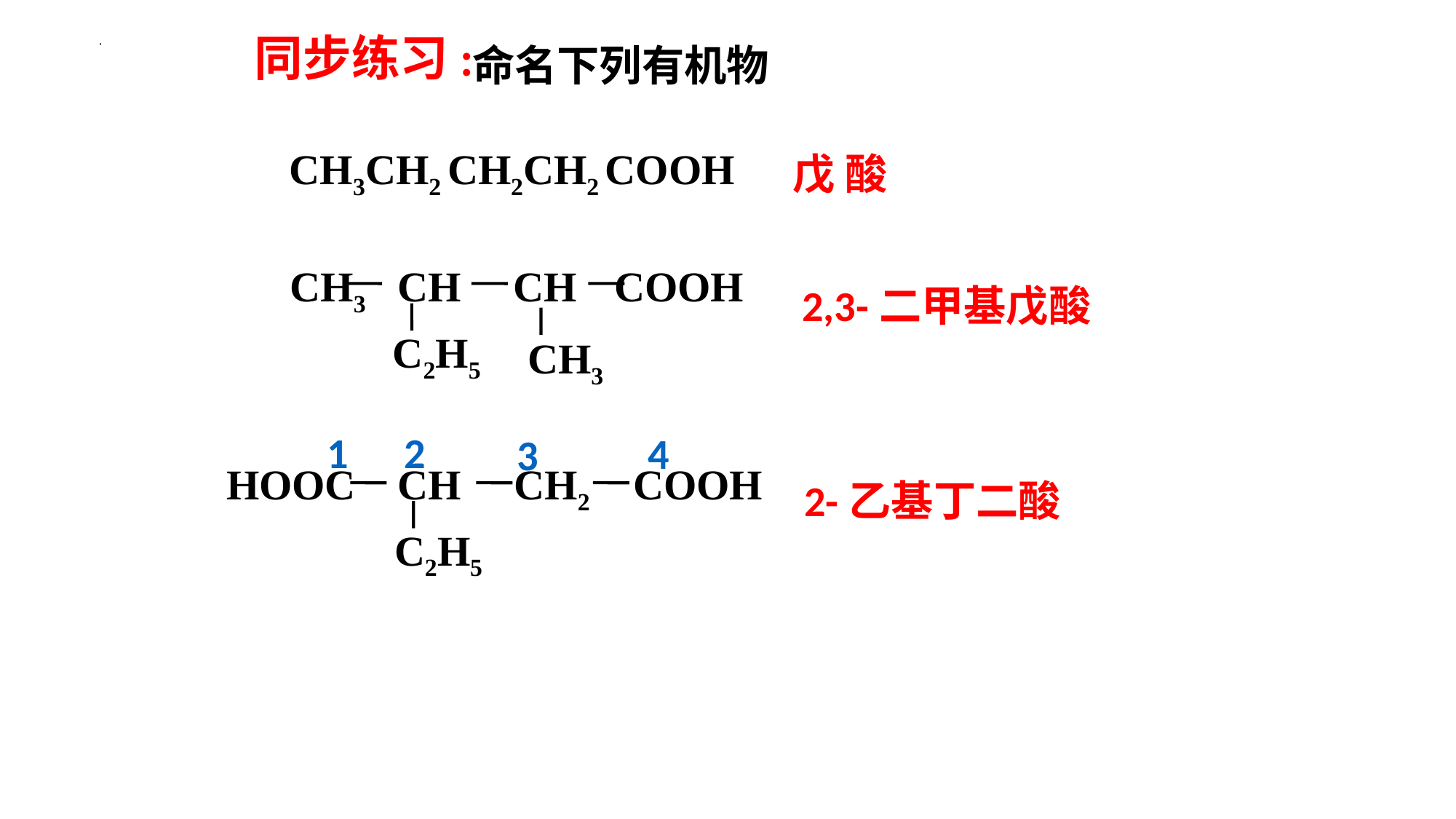

同步练习:
命名下列有机物
CH3CH2 CH2CH2 COOH
戊 酸
CH3   CH     CH      COOH

CH3
2,3-二甲基戊酸

C2H5
1
2
4
 3
HOOC    CH     CH2       COOH

C2H5
2-乙基丁二酸